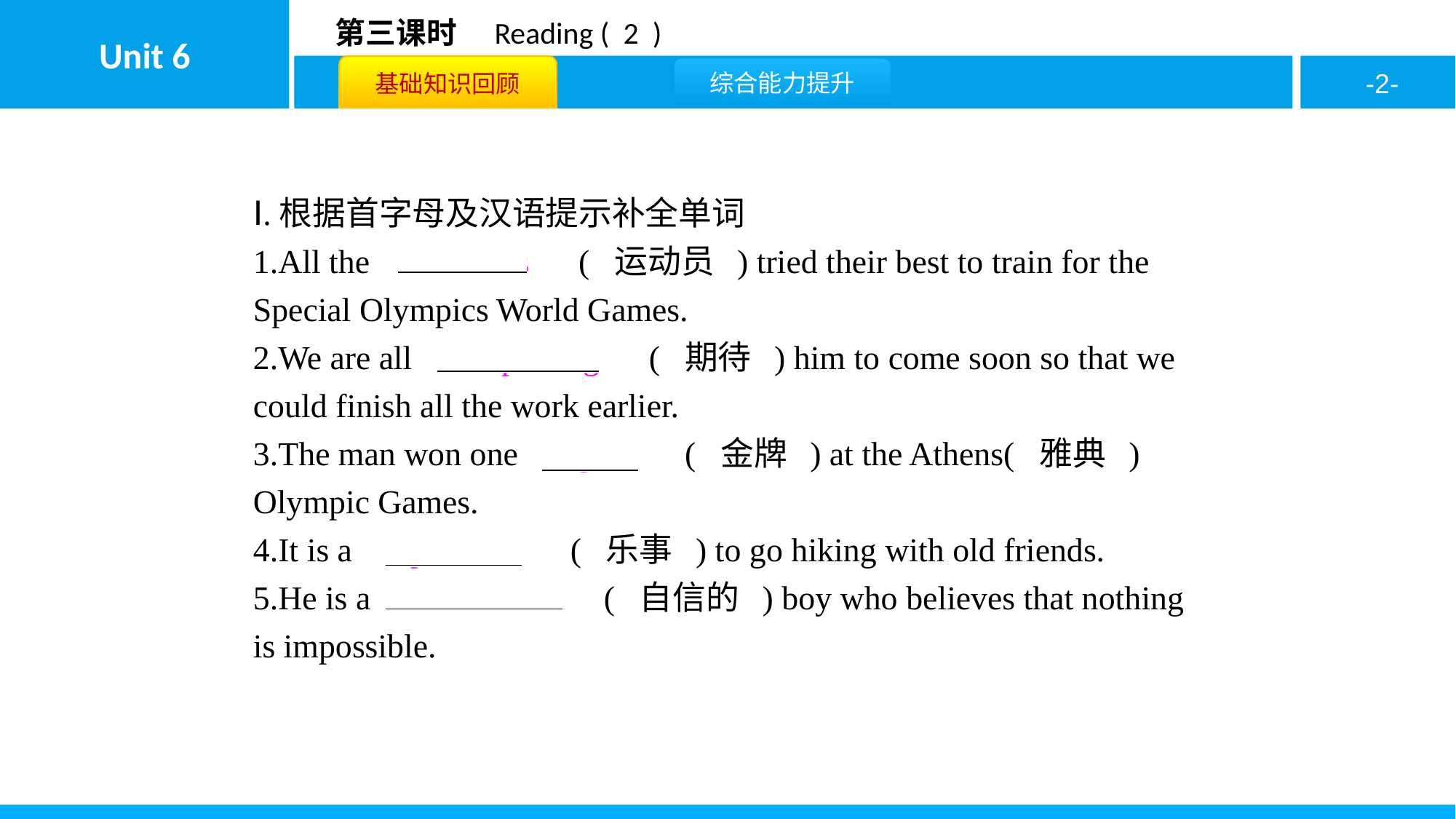

Ⅰ.根据首字母及汉语提示补全单词
1.All the 　athletes　(  运动员  ) tried their best to train for the Special Olympics World Games.
2.We are all 　expecting　(  期待  ) him to come soon so that we could finish all the work earlier.
3.The man won one 　gold　(  金牌  ) at the Athens(  雅典  ) Olympic Games.
4.It is a 　pleasure　(  乐事  ) to go hiking with old friends.
5.He is a 　confident　(  自信的  ) boy who believes that nothing is impossible.